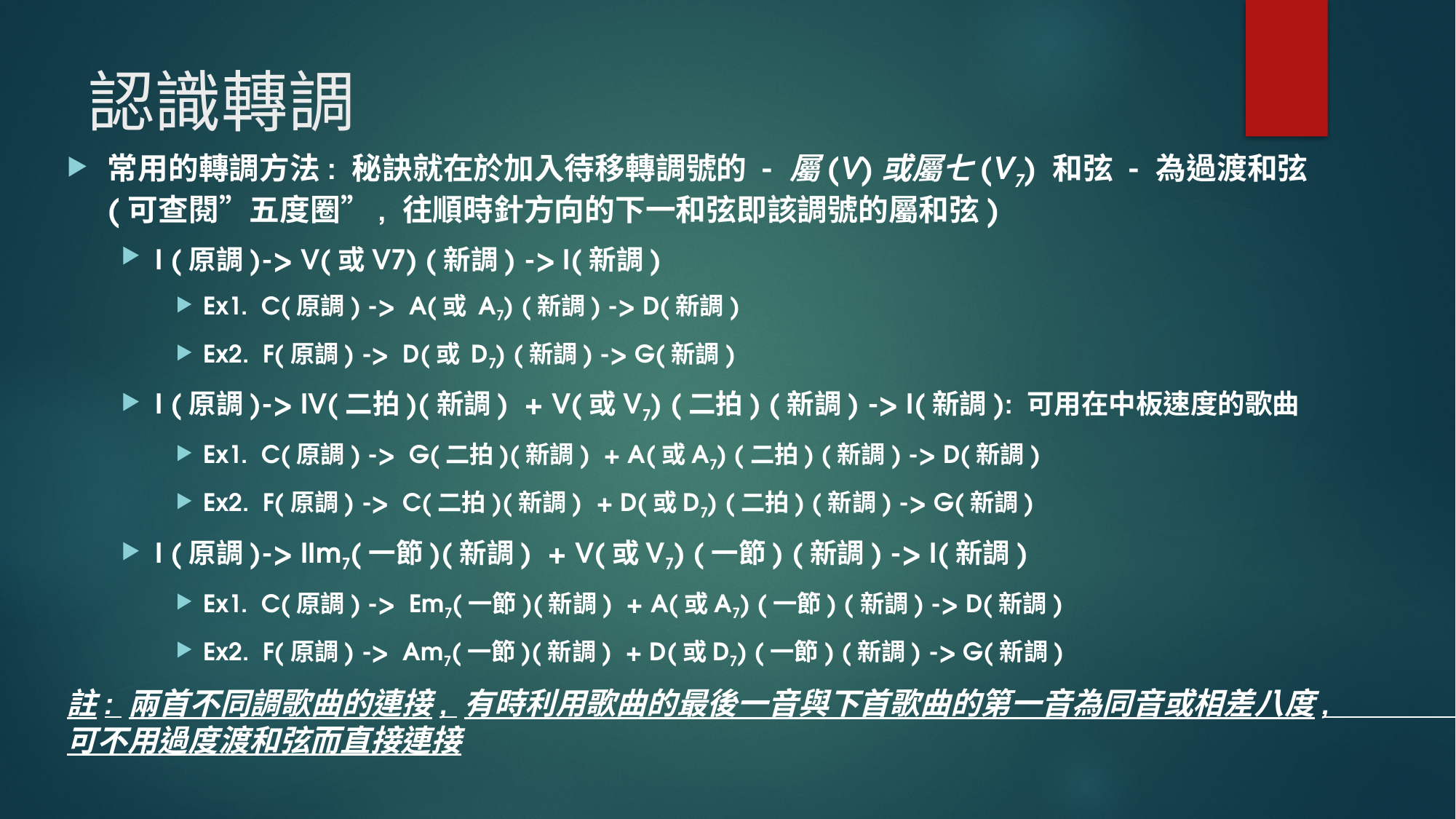

# 認識轉調
常用的轉調方法: 秘訣就在於加入待移轉調號的 - 屬(V)或屬七(V7) 和弦 - 為過渡和弦(可查閱”五度圈”, 往順時針方向的下一和弦即該調號的屬和弦)
I (原調)-> V(或V7) (新調) -> I(新調)
Ex1.  C(原調) ->  A(或 A7) (新調) -> D(新調)
Ex2.  F(原調) ->  D(或 D7) (新調) -> G(新調)
I (原調)-> IV(二拍)(新調)  + V(或V7) (二拍) (新調) -> I(新調): 可用在中板速度的歌曲
Ex1.  C(原調) ->  G(二拍)(新調)  + A(或A7) (二拍) (新調) -> D(新調)
Ex2.  F(原調) ->  C(二拍)(新調)  + D(或D7) (二拍) (新調) -> G(新調)
I (原調)-> IIm7(一節)(新調)  + V(或V7) (一節) (新調) -> I(新調)
Ex1.  C(原調) ->  Em7(一節)(新調)  + A(或A7) (一節) (新調) -> D(新調)
Ex2.  F(原調) ->  Am7(一節)(新調)  + D(或D7) (一節) (新調) -> G(新調)
註: 兩首不同調歌曲的連接, 有時利用歌曲的最後一音與下首歌曲的第一音為同音或相差八度,可不用過度渡和弦而直接連接